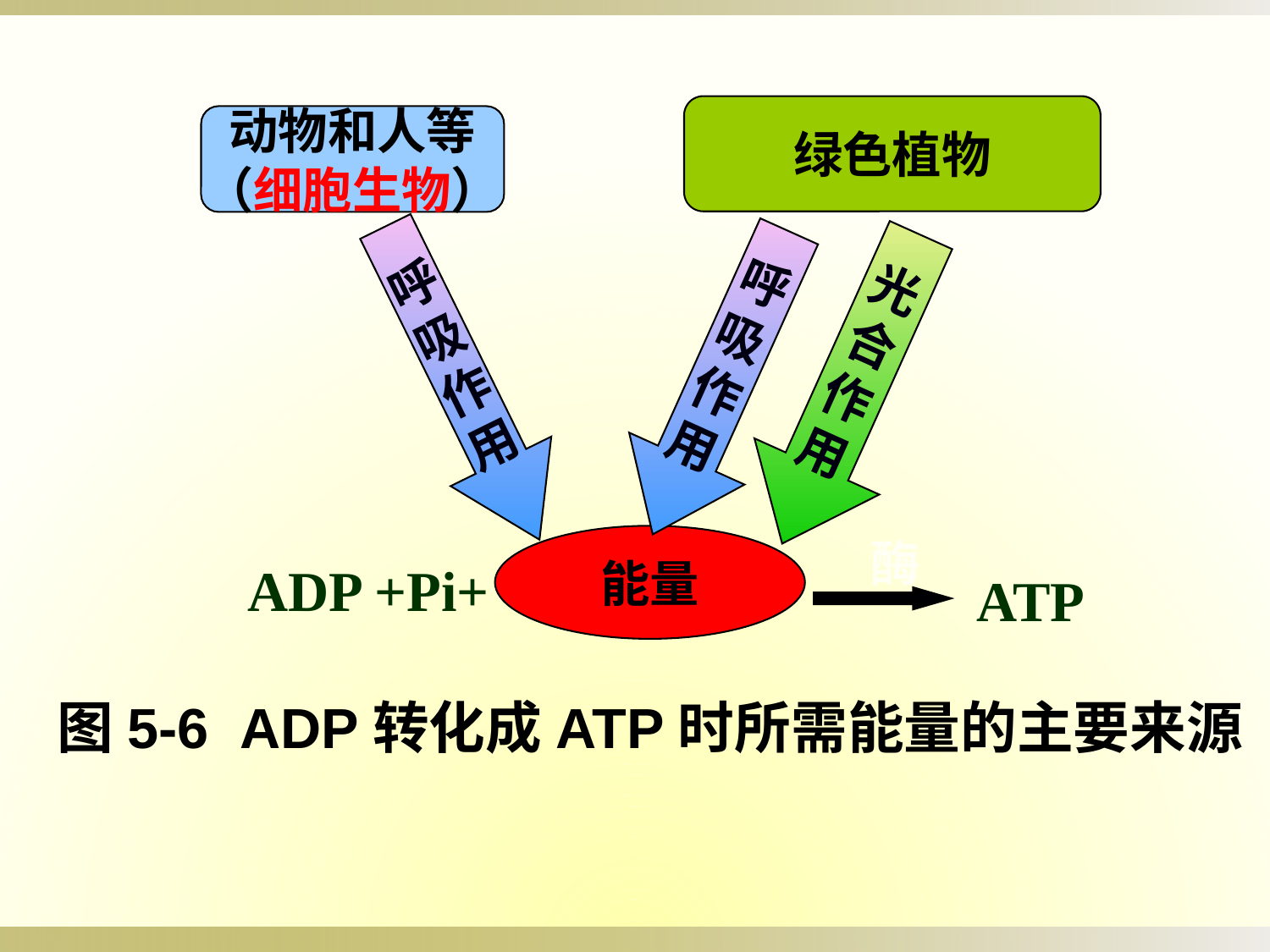

绿色植物
动物和人等
（细胞生物）

呼
吸
作
用
呼
吸
作
用
光
合
作
用
能量
 酶
ADP +Pi+
ATP

图5-6  ADP转化成ATP时所需能量的主要来源